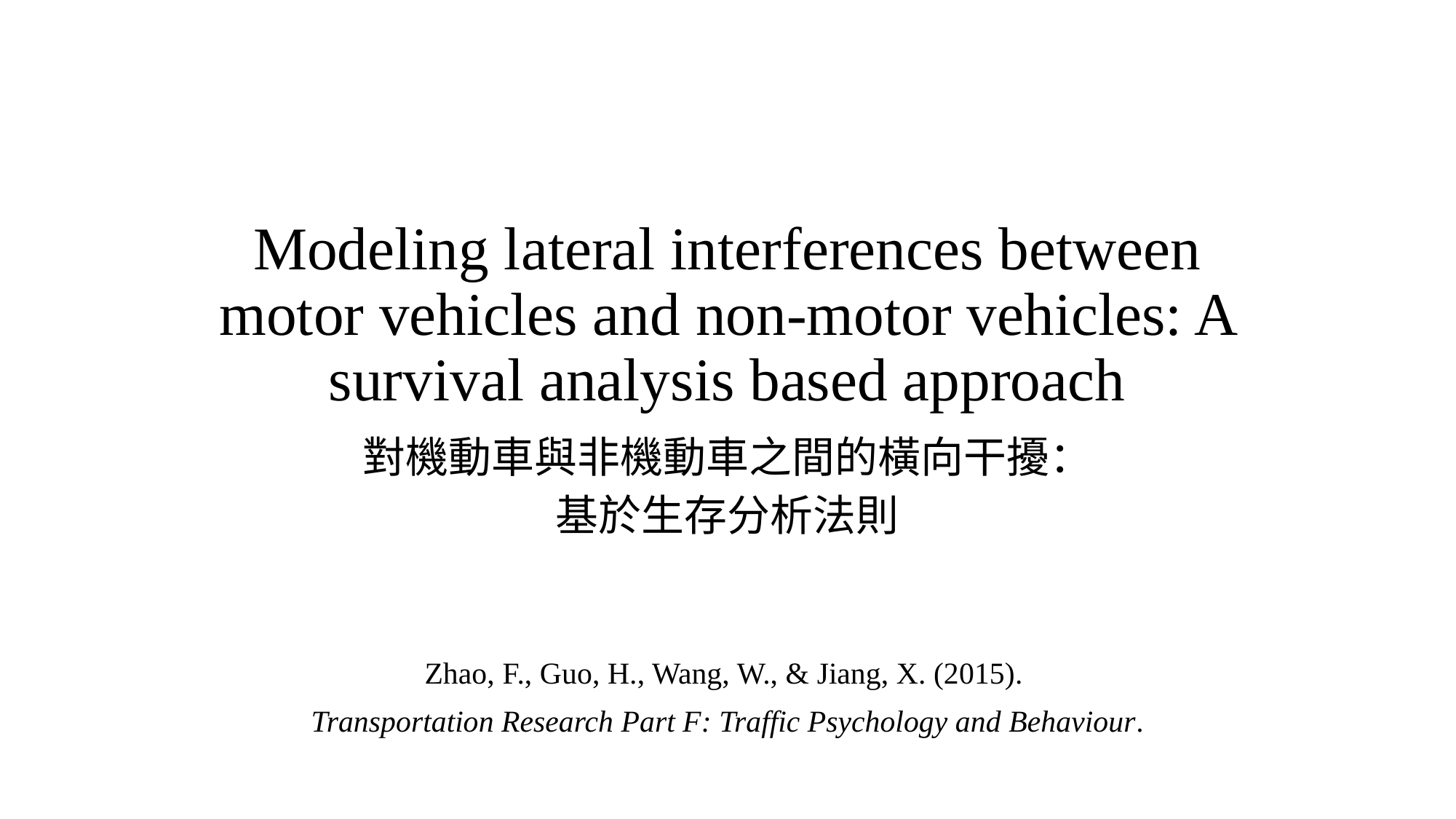

# Modeling lateral interferences between motor vehicles and non-motor vehicles: A survival analysis based approach
對機動車與非機動車之間的橫向干擾：
基於生存分析法則
Zhao, F., Guo, H., Wang, W., & Jiang, X. (2015).
Transportation Research Part F: Traffic Psychology and Behaviour.